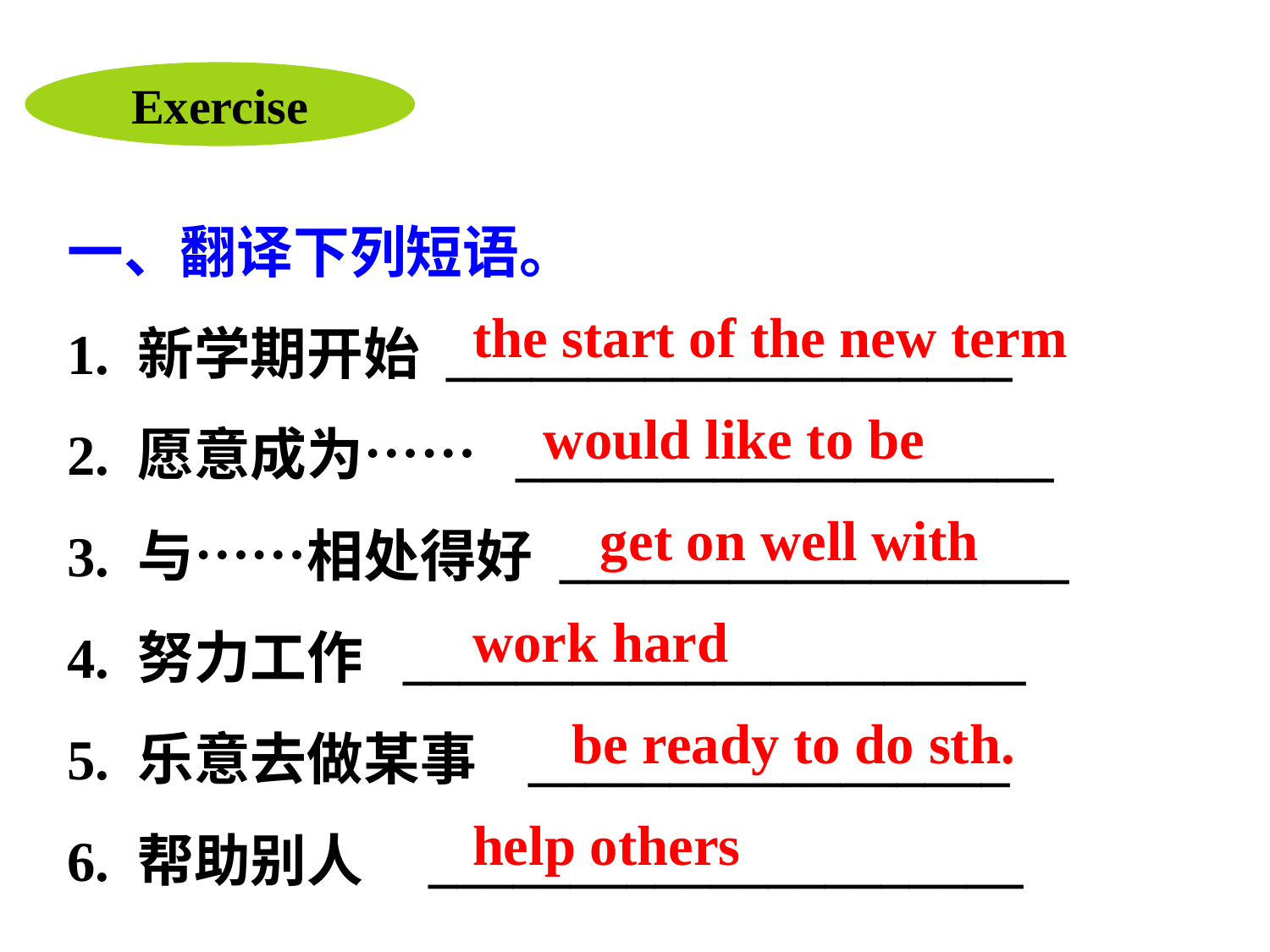

Exercise
一、翻译下列短语。
1. 新学期开始 ____________________
2. 愿意成为……  ___________________
3. 与……相处得好 __________________
4. 努力工作  ______________________
5. 乐意去做某事   _________________
6. 帮助别人    _____________________
the start of the new term
     would like to be
         get on well with
work hard
       be ready to do sth.
help others